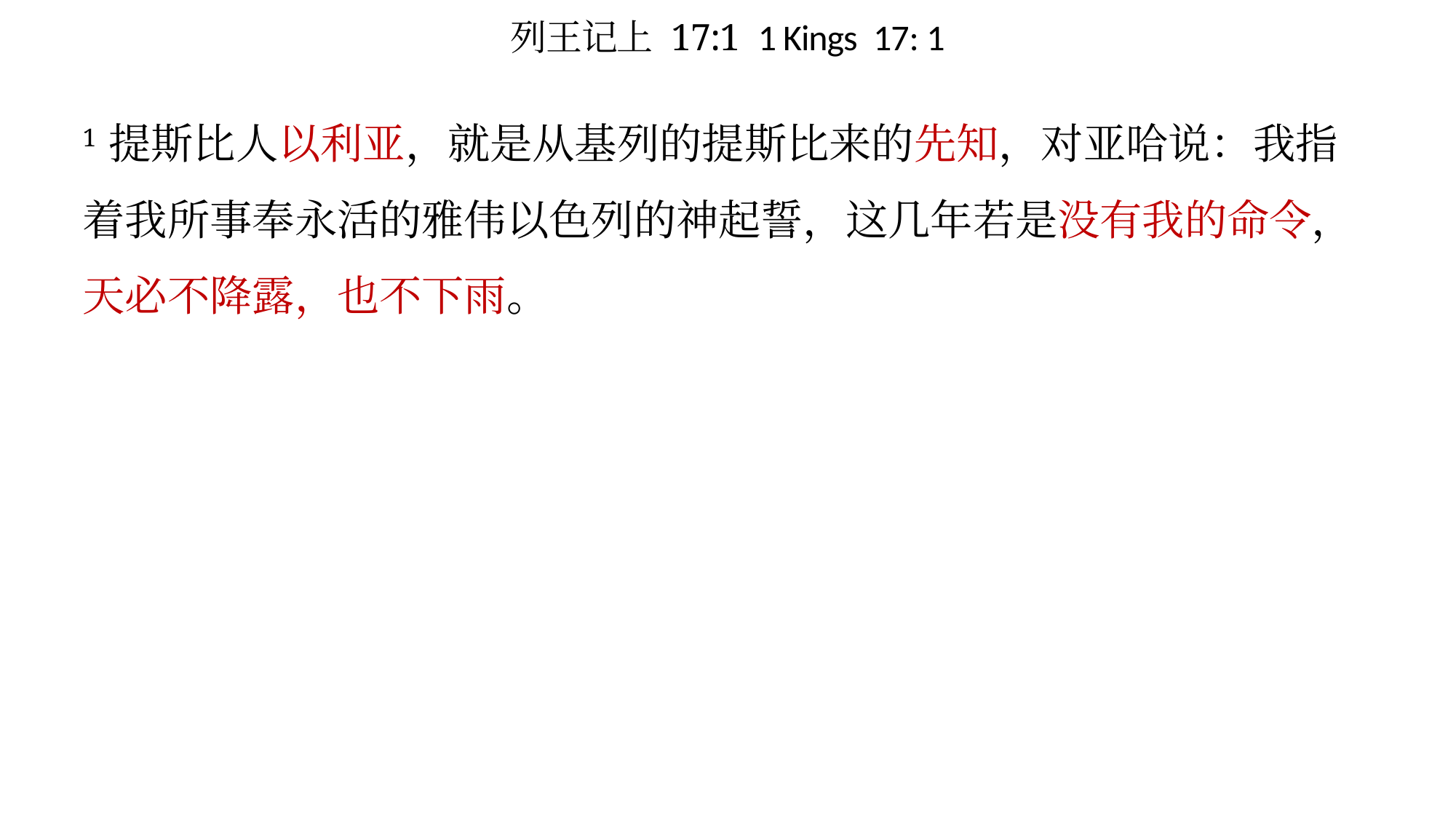

# 列王记上 17:1  1 Kings  17: 1
1 提斯比人以利亚，就是从基列的提斯比来的先知，对亚哈说：我指着我所事奉永活的雅伟以色列的神起誓，这几年若是没有我的命令，天必不降露，也不下雨。